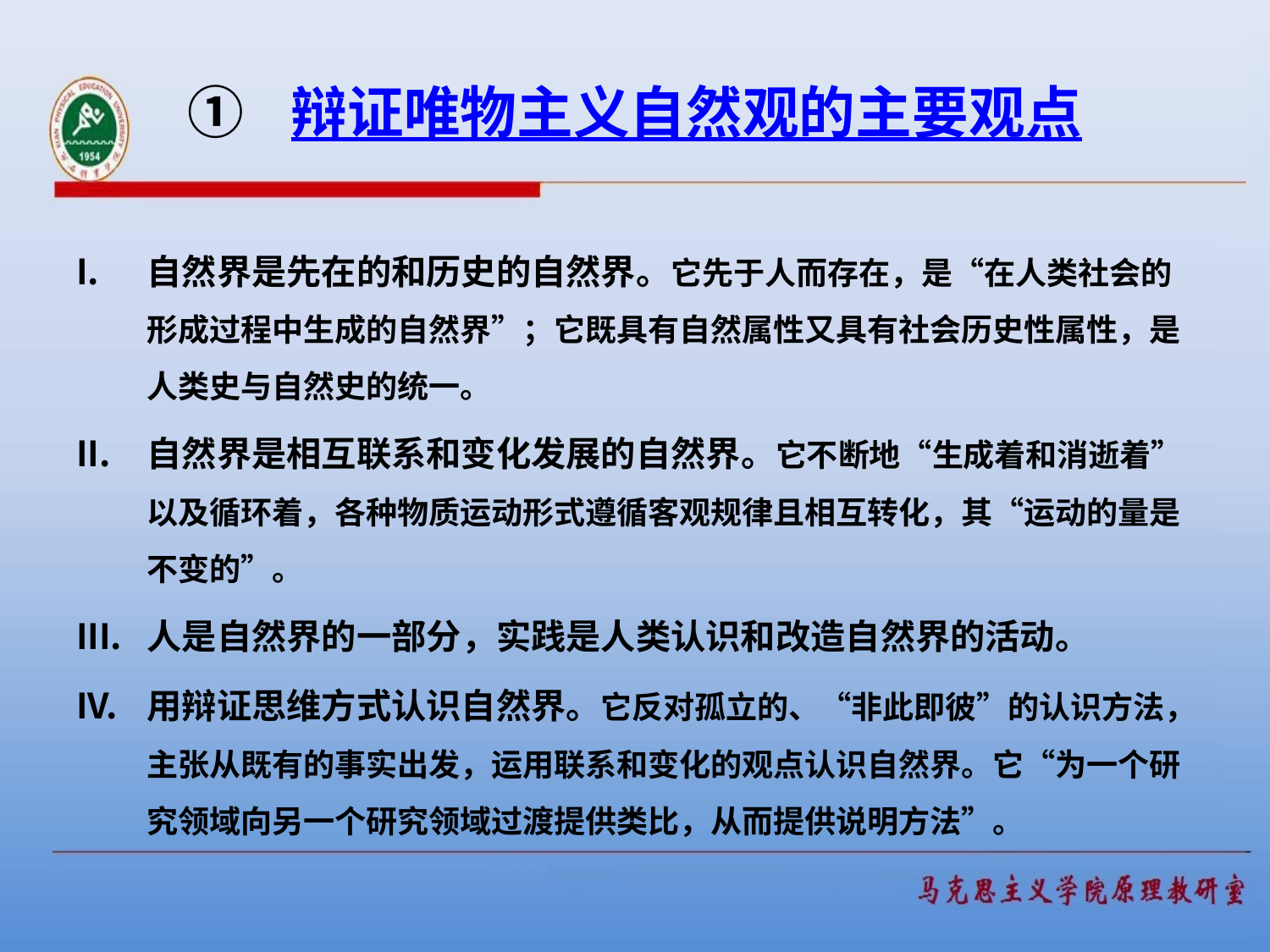

# 辩证唯物主义自然观的主要观点
自然界是先在的和历史的自然界。它先于人而存在，是“在人类社会的形成过程中生成的自然界”；它既具有自然属性又具有社会历史性属性，是人类史与自然史的统一。
自然界是相互联系和变化发展的自然界。它不断地“生成着和消逝着”以及循环着，各种物质运动形式遵循客观规律且相互转化，其“运动的量是不变的”。
人是自然界的一部分，实践是人类认识和改造自然界的活动。
用辩证思维方式认识自然界。它反对孤立的、“非此即彼”的认识方法，主张从既有的事实出发，运用联系和变化的观点认识自然界。它“为一个研究领域向另一个研究领域过渡提供类比，从而提供说明方法”。